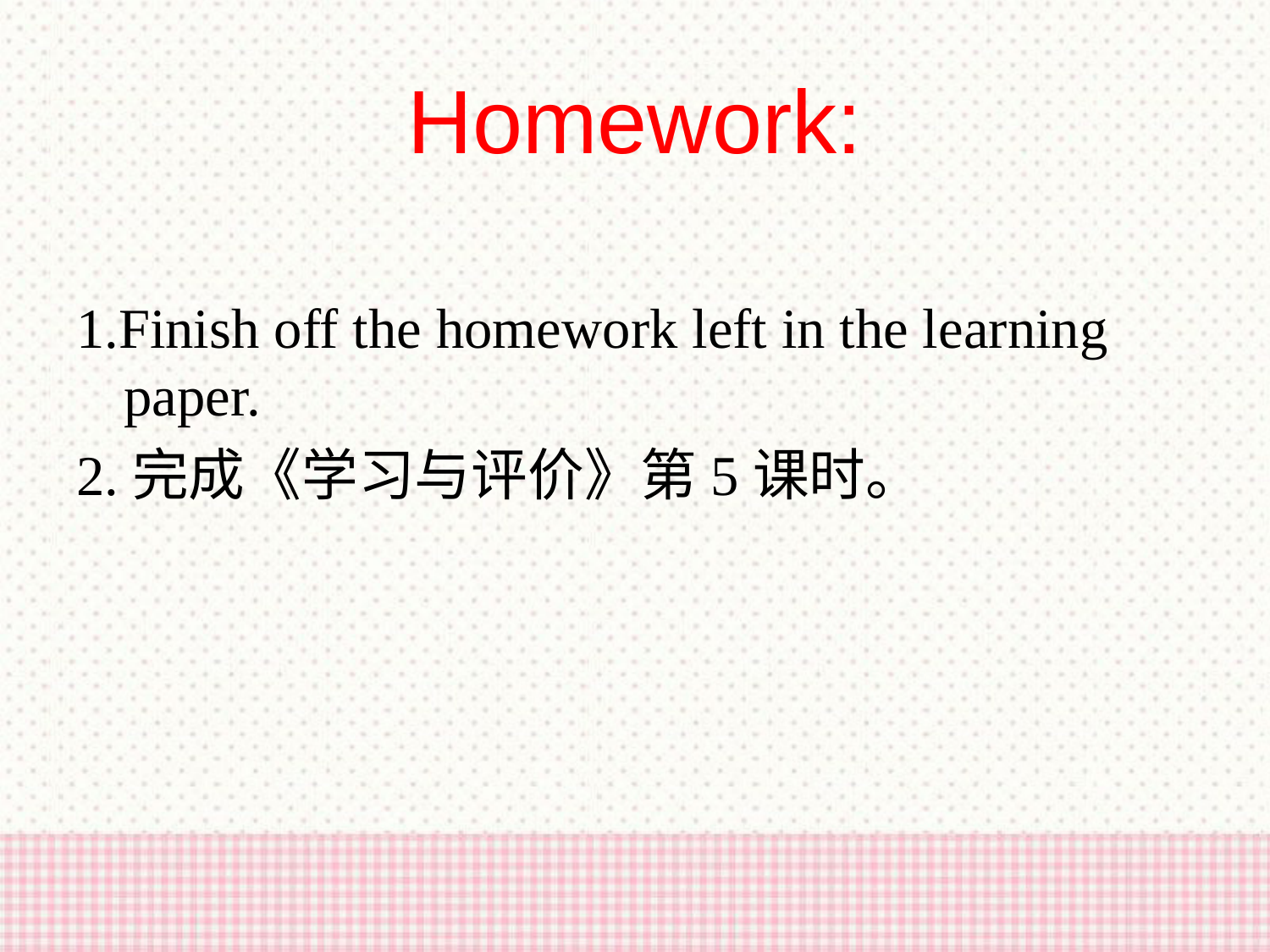

Homework:
1.Finish off the homework left in the learning paper.
2.完成《学习与评价》第5课时。